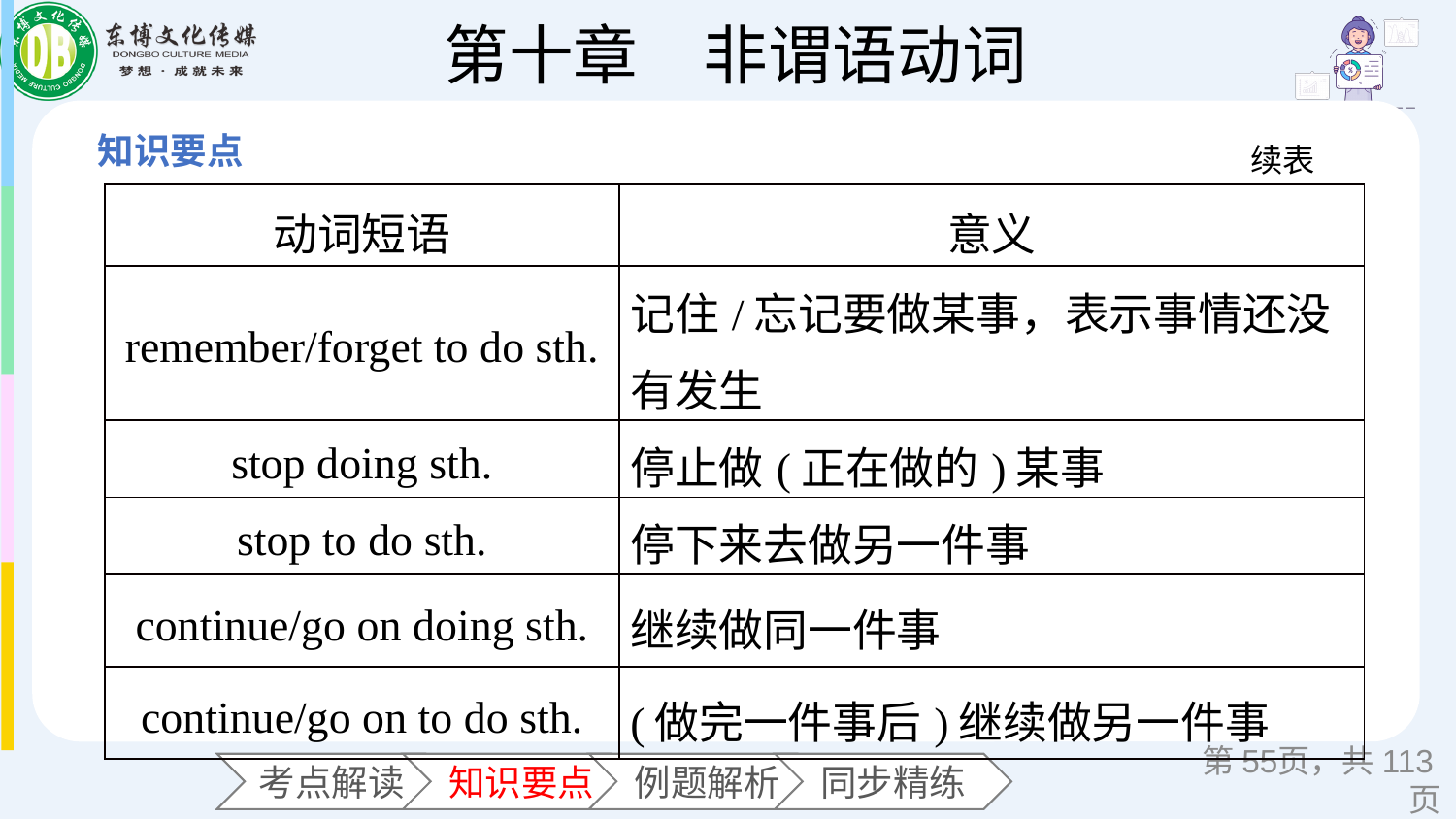

续表
| 动词短语 | 意义 |
| --- | --- |
| remember/forget to do sth. | 记住/忘记要做某事，表示事情还没有发生 |
| stop doing sth. | 停止做(正在做的)某事 |
| stop to do sth. | 停下来去做另一件事 |
| continue/go on doing sth. | 继续做同一件事 |
| continue/go on to do sth. | (做完一件事后)继续做另一件事 |
第55页，共113页